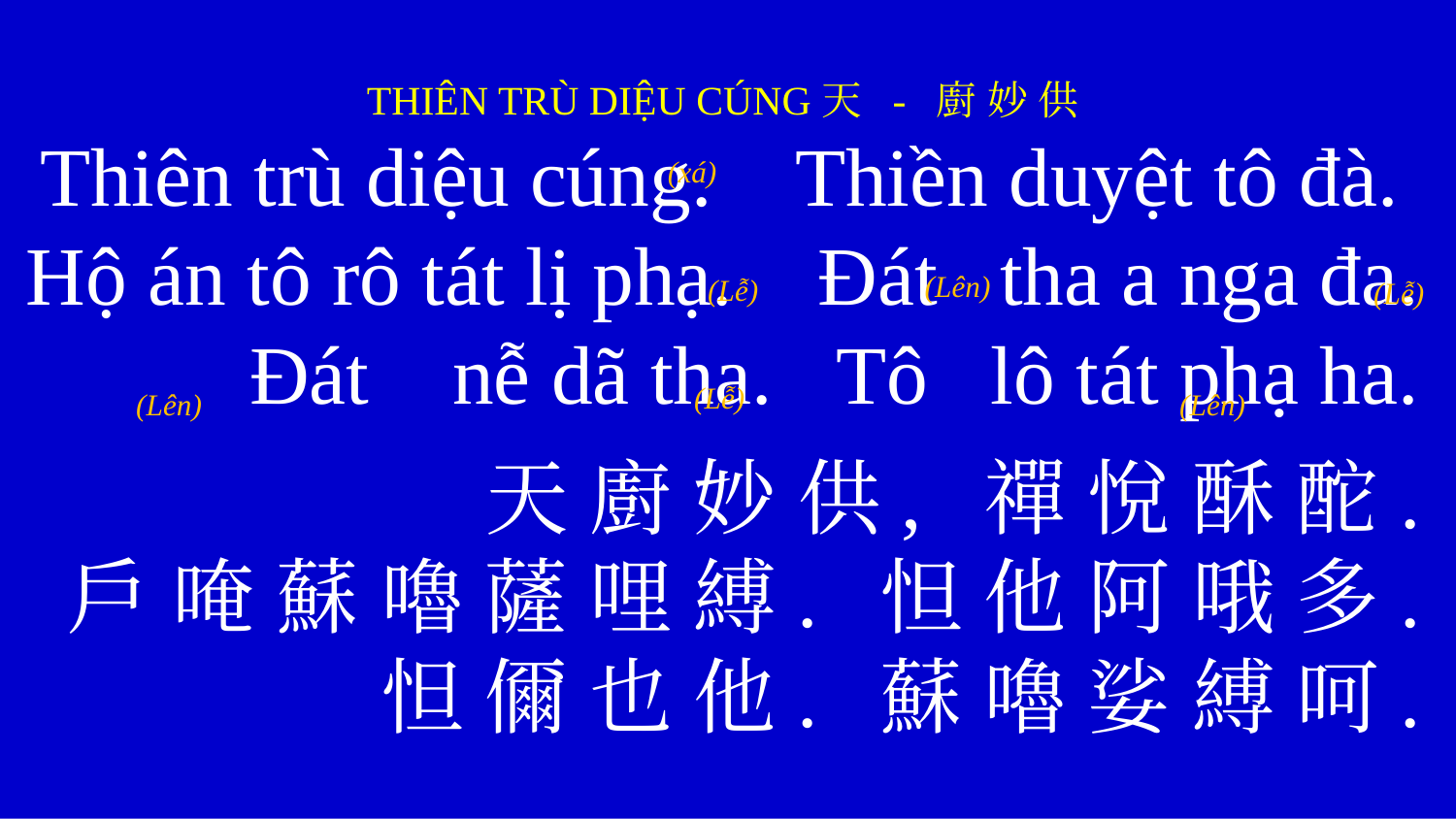

THIÊN TRÙ DIỆU CÚNG天  -  廚 妙 供
Thiên trù diệu cúng.    Thiền duyệt tô đà.
Hộ án tô rô tát lị phạ.    Đát   tha a nga đa.
Đát    nễ dã tha.   Tô   lô tát phạ ha.

天 廚 妙 供,  禪 悅 酥 酡.
戶 唵 蘇 嚕 薩 哩 縛.  怛 他 阿 哦 多.
怛 儞 也 他.  蘇 嚕 娑 縛 呵.
(xá)
(Lên)
(Lễ)
(Lễ)
(Lễ)
(Lên)
(Lên)